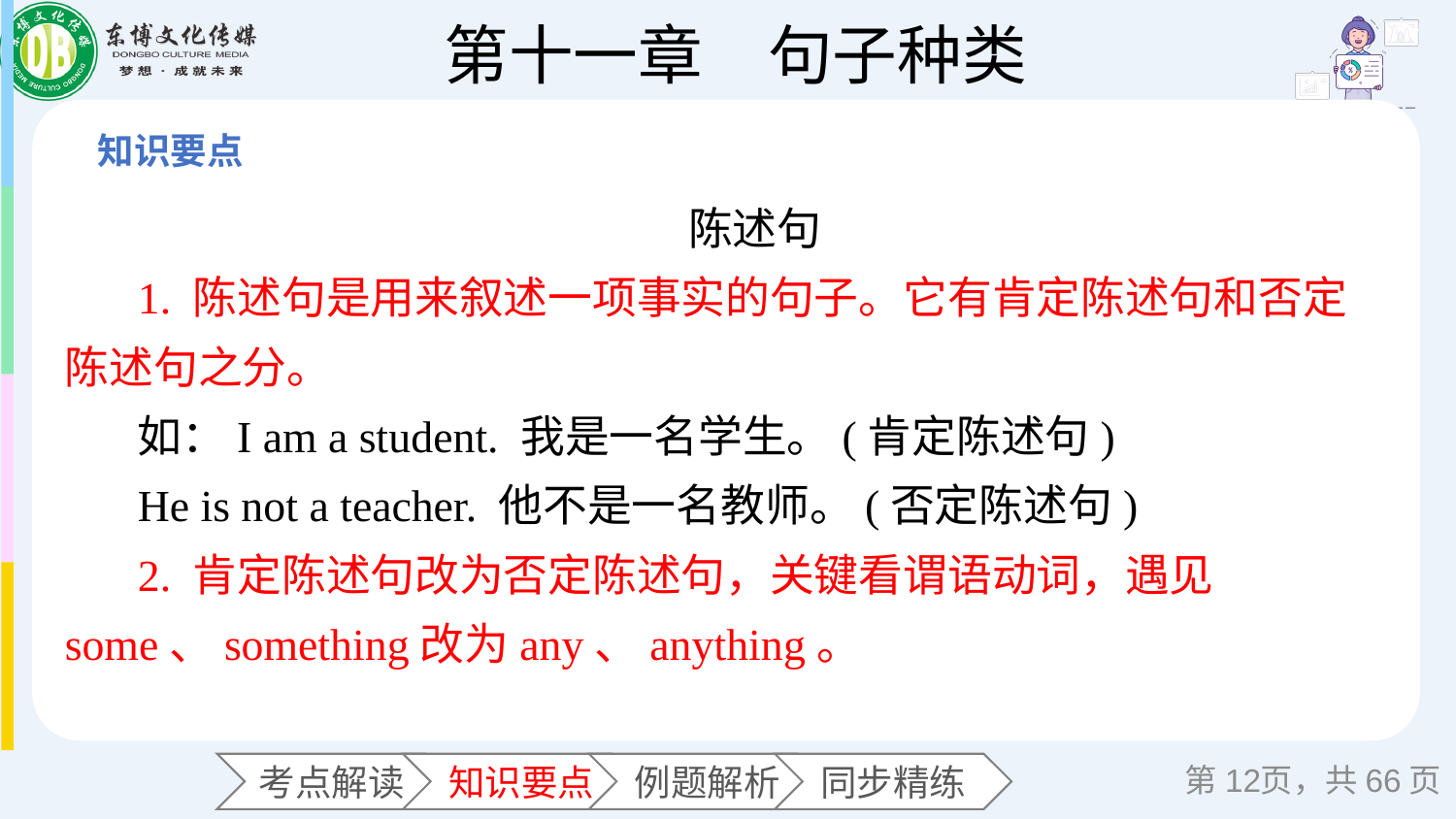

陈述句
1. 陈述句是用来叙述一项事实的句子。它有肯定陈述句和否定陈述句之分。
如：I am a student. 我是一名学生。(肯定陈述句)
He is not a teacher. 他不是一名教师。(否定陈述句)
2. 肯定陈述句改为否定陈述句，关键看谓语动词，遇见some、something改为any、anything。
第12页，共66页